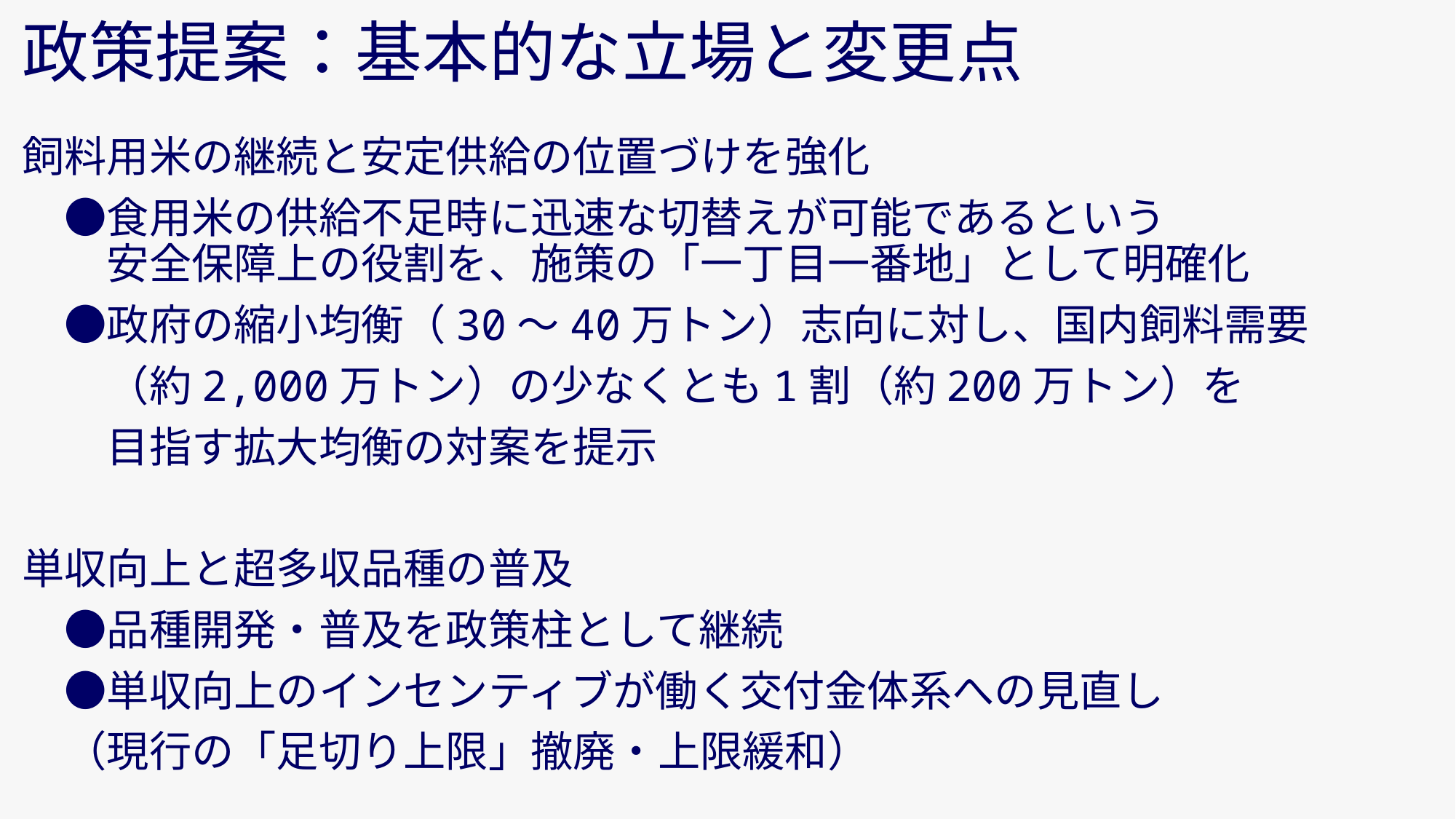

# 政策提案：基本的な立場と変更点
飼料用米の継続と安定供給の位置づけを強化
　●食用米の供給不足時に迅速な切替えが可能であるという
　　安全保障上の役割を、施策の「一丁目一番地」として明確化
　●政府の縮小均衡（30～40万トン）志向に対し、国内飼料需要
　　（約2,000万トン）の少なくとも1割（約200万トン）を
　　目指す拡大均衡の対案を提示

単収向上と超多収品種の普及
　●品種開発・普及を政策柱として継続
　●単収向上のインセンティブが働く交付金体系への見直し
　（現行の「足切り上限」撤廃・上限緩和）